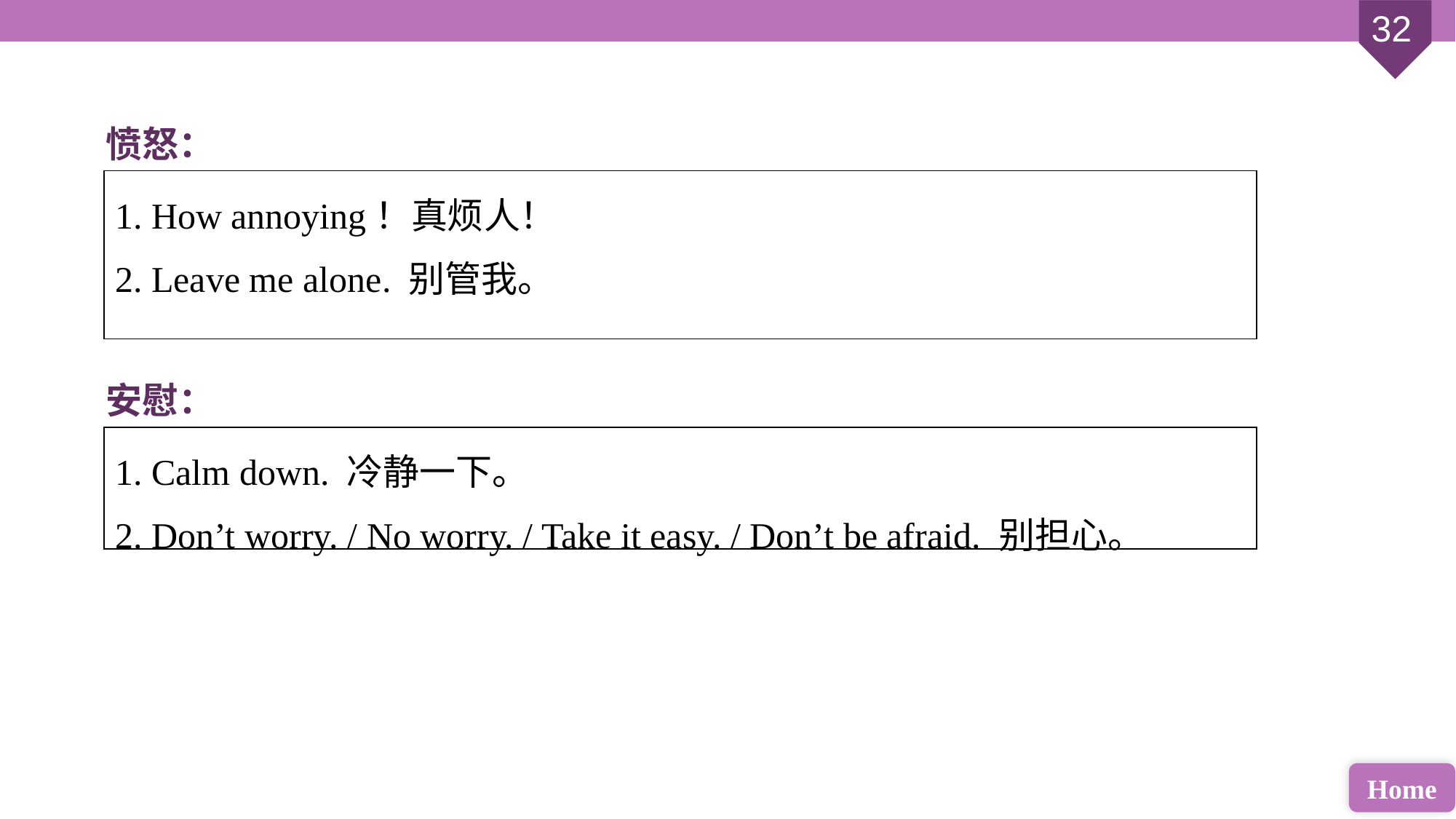

愤怒：
| 1. How annoying！真烦人！ 2. Leave me alone. 别管我。 |
| --- |
安慰：
| 1. Calm down. 冷静一下。 2. Don’t worry. / No worry. / Take it easy. / Don’t be afraid. 别担心。 |
| --- |